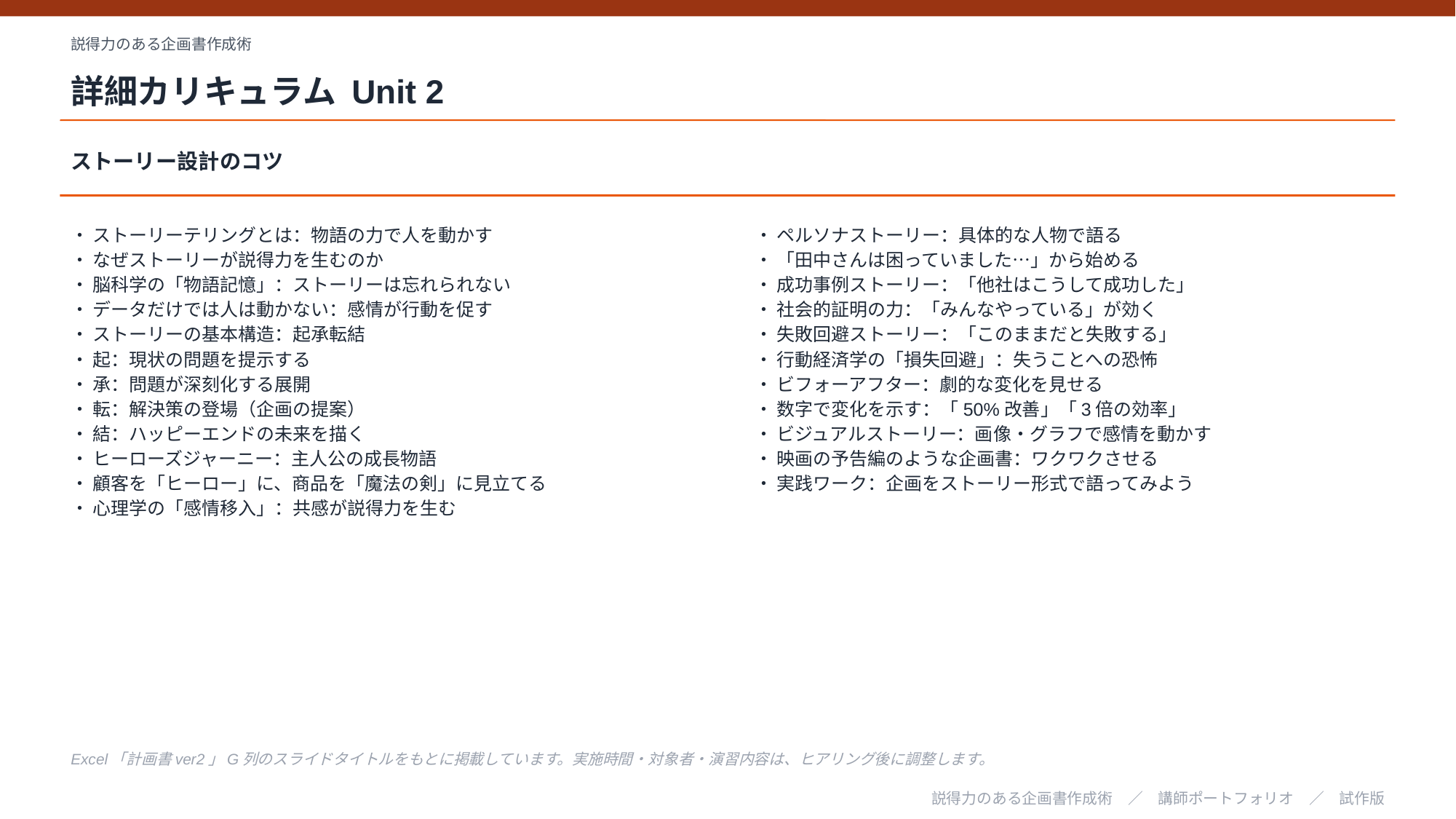

説得力のある企画書作成術
詳細カリキュラム Unit 2

ストーリー設計のコツ

・ ストーリーテリングとは：物語の力で人を動かす
・ なぜストーリーが説得力を生むのか
・ 脳科学の「物語記憶」：ストーリーは忘れられない
・ データだけでは人は動かない：感情が行動を促す
・ ストーリーの基本構造：起承転結
・ 起：現状の問題を提示する
・ 承：問題が深刻化する展開
・ 転：解決策の登場（企画の提案）
・ 結：ハッピーエンドの未来を描く
・ ヒーローズジャーニー：主人公の成長物語
・ 顧客を「ヒーロー」に、商品を「魔法の剣」に見立てる
・ 心理学の「感情移入」：共感が説得力を生む
・ ペルソナストーリー：具体的な人物で語る
・ 「田中さんは困っていました…」から始める
・ 成功事例ストーリー：「他社はこうして成功した」
・ 社会的証明の力：「みんなやっている」が効く
・ 失敗回避ストーリー：「このままだと失敗する」
・ 行動経済学の「損失回避」：失うことへの恐怖
・ ビフォーアフター：劇的な変化を見せる
・ 数字で変化を示す：「50%改善」「3倍の効率」
・ ビジュアルストーリー：画像・グラフで感情を動かす
・ 映画の予告編のような企画書：ワクワクさせる
・ 実践ワーク：企画をストーリー形式で語ってみよう
Excel「計画書ver2」G列のスライドタイトルをもとに掲載しています。実施時間・対象者・演習内容は、ヒアリング後に調整します。
説得力のある企画書作成術　／　講師ポートフォリオ　／　試作版